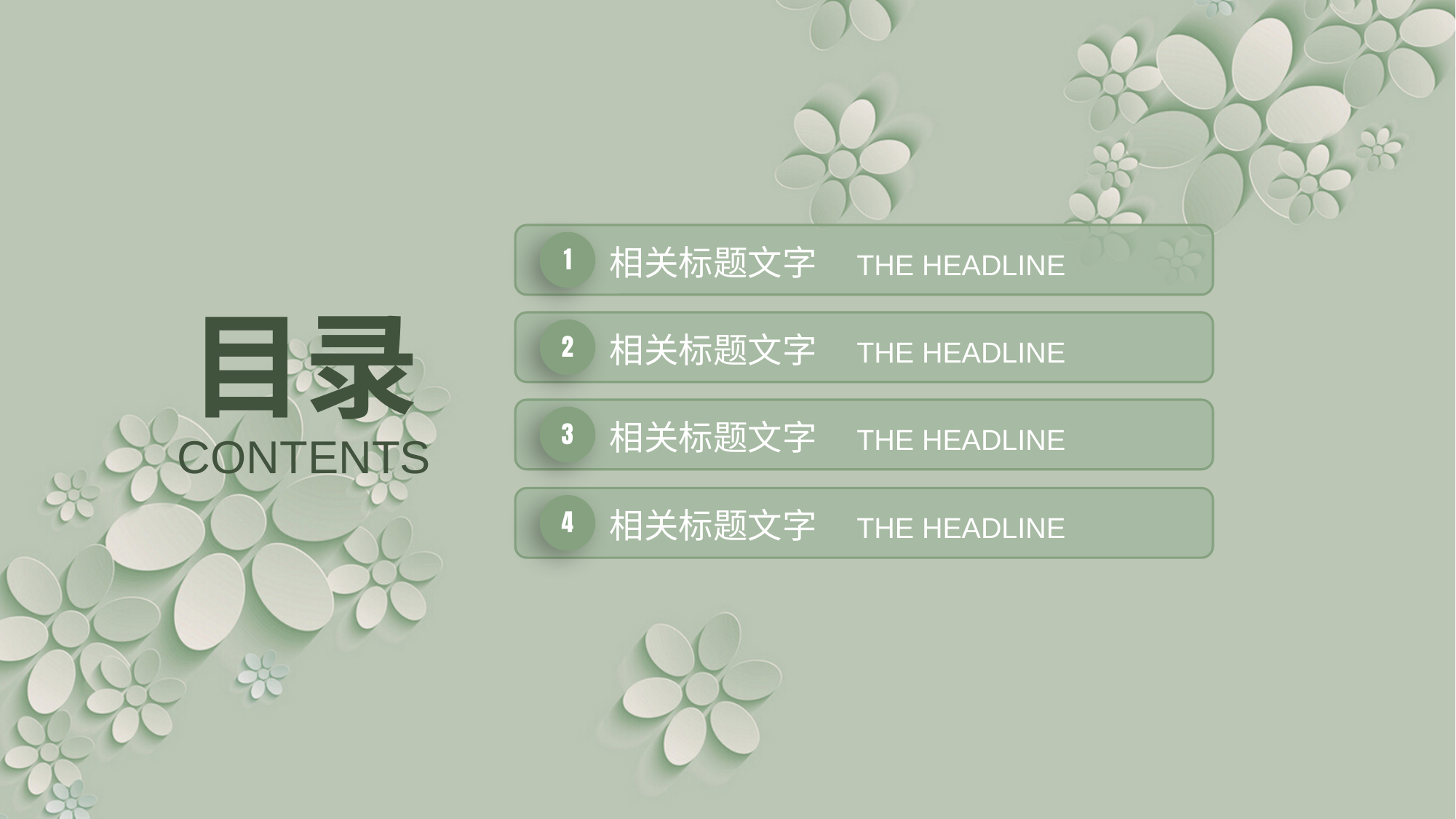

1
相关标题文字    THE HEADLINE
目录

2
相关标题文字    THE HEADLINE

3
相关标题文字    THE HEADLINE
contents

4
相关标题文字    THE HEADLINE